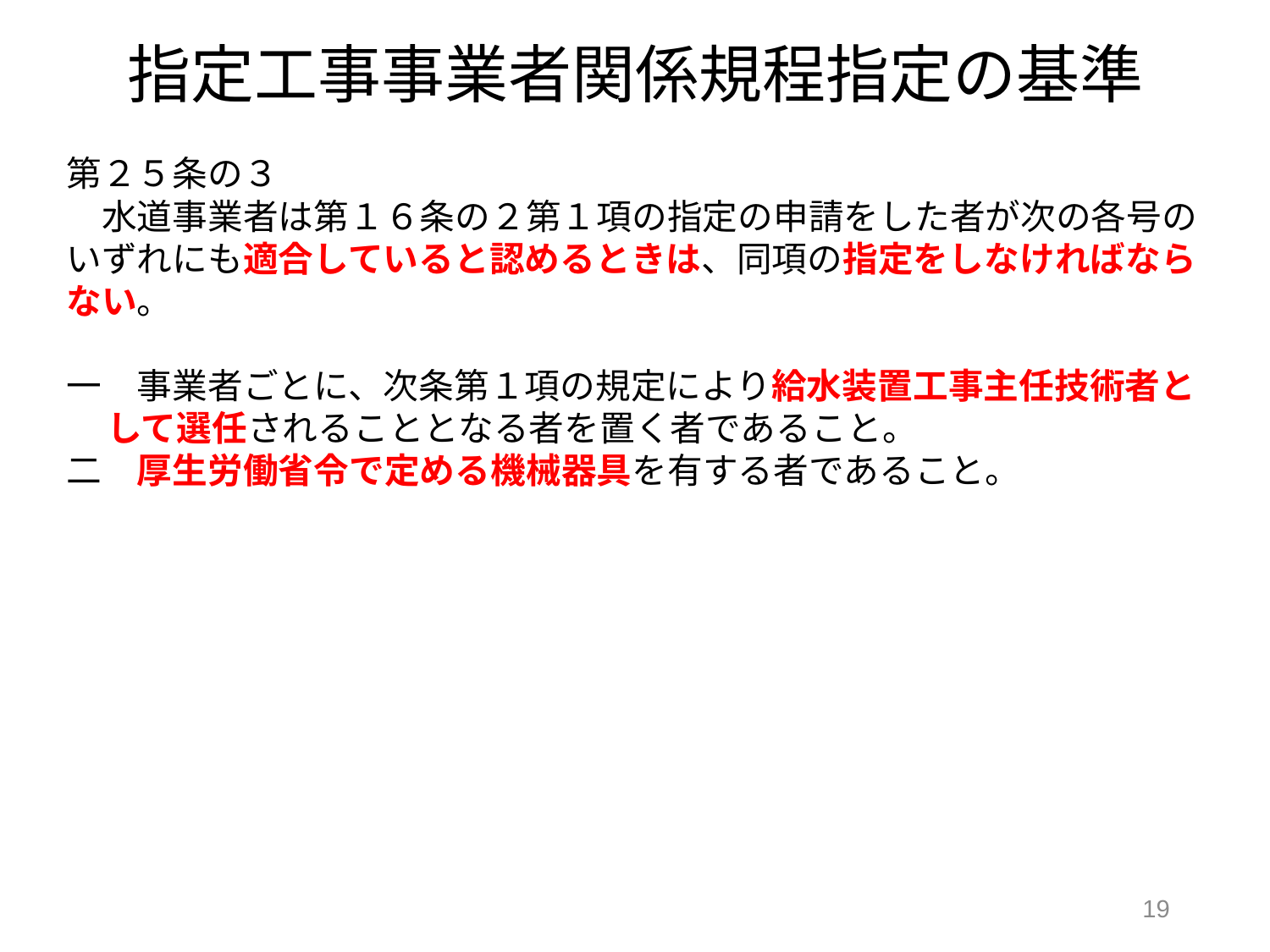

指定工事事業者関係規程指定の基準

第２５条の３
　水道事業者は第１６条の２第１項の指定の申請をした者が次の各号のいずれにも適合していると認めるときは、同項の指定をしなければならない。

一　事業者ごとに、次条第１項の規定により給水装置工事主任技術者と
    して選任されることとなる者を置く者であること。
二　厚生労働省令で定める機械器具を有する者であること。
19